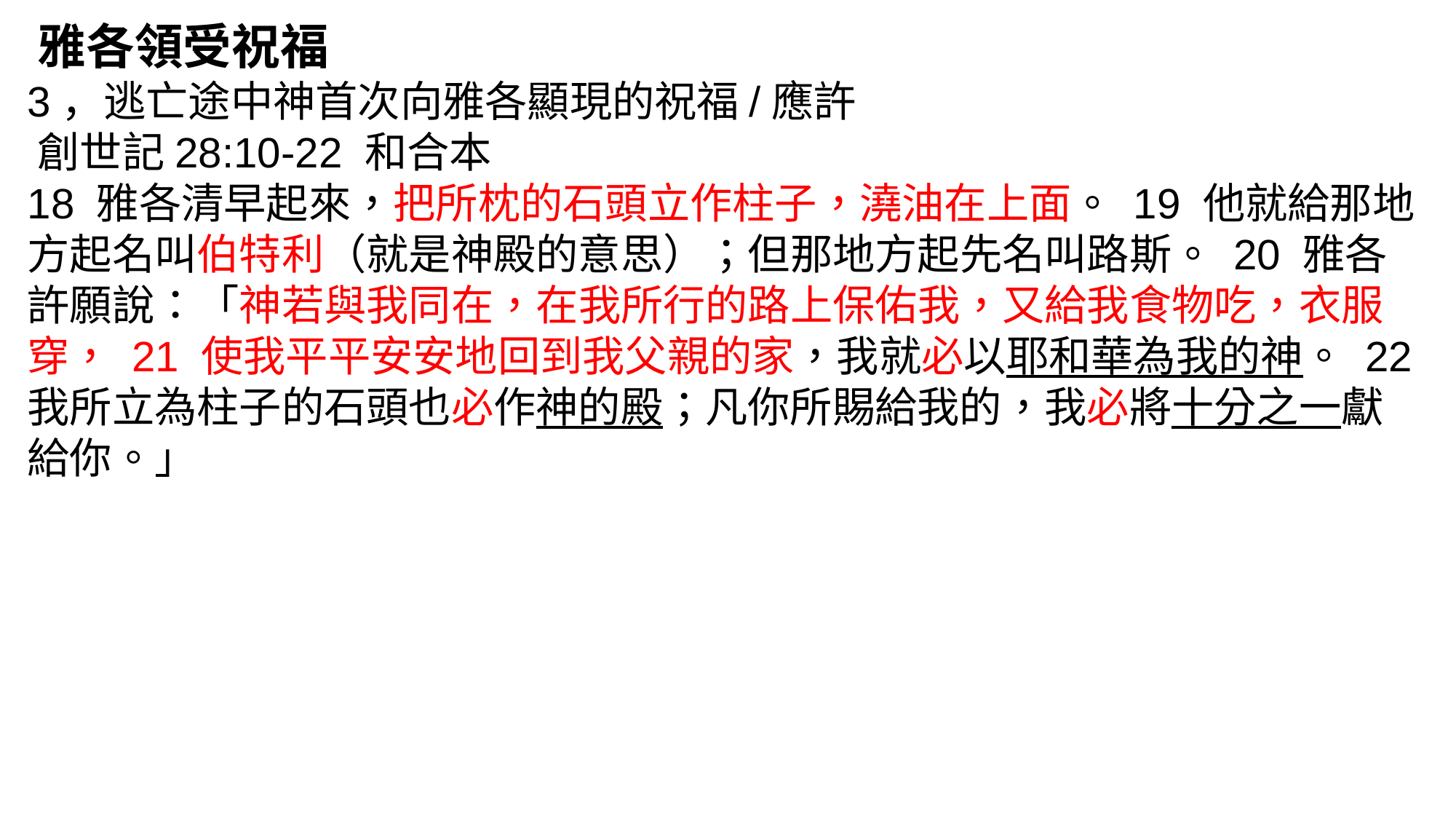

‪‪‪‪雅各領受祝福
3，逃亡途中神首次向雅各顯現的祝福/應許
‪‪‪‪創世記‬28:10-22 和合本
18 雅各清早起來，把所枕的石頭立作柱子，澆油在上面。 19 他就給那地方起名叫伯特利（就是神殿的意思）；但那地方起先名叫路斯。 20 雅各許願說：「神若與我同在，在我所行的路上保佑我，又給我食物吃，衣服穿， 21 使我平平安安地回到我父親的家，我就必以耶和華為我的神。 22 我所立為柱子的石頭也必作神的殿；凡你所賜給我的，我必將十分之一獻給你。」